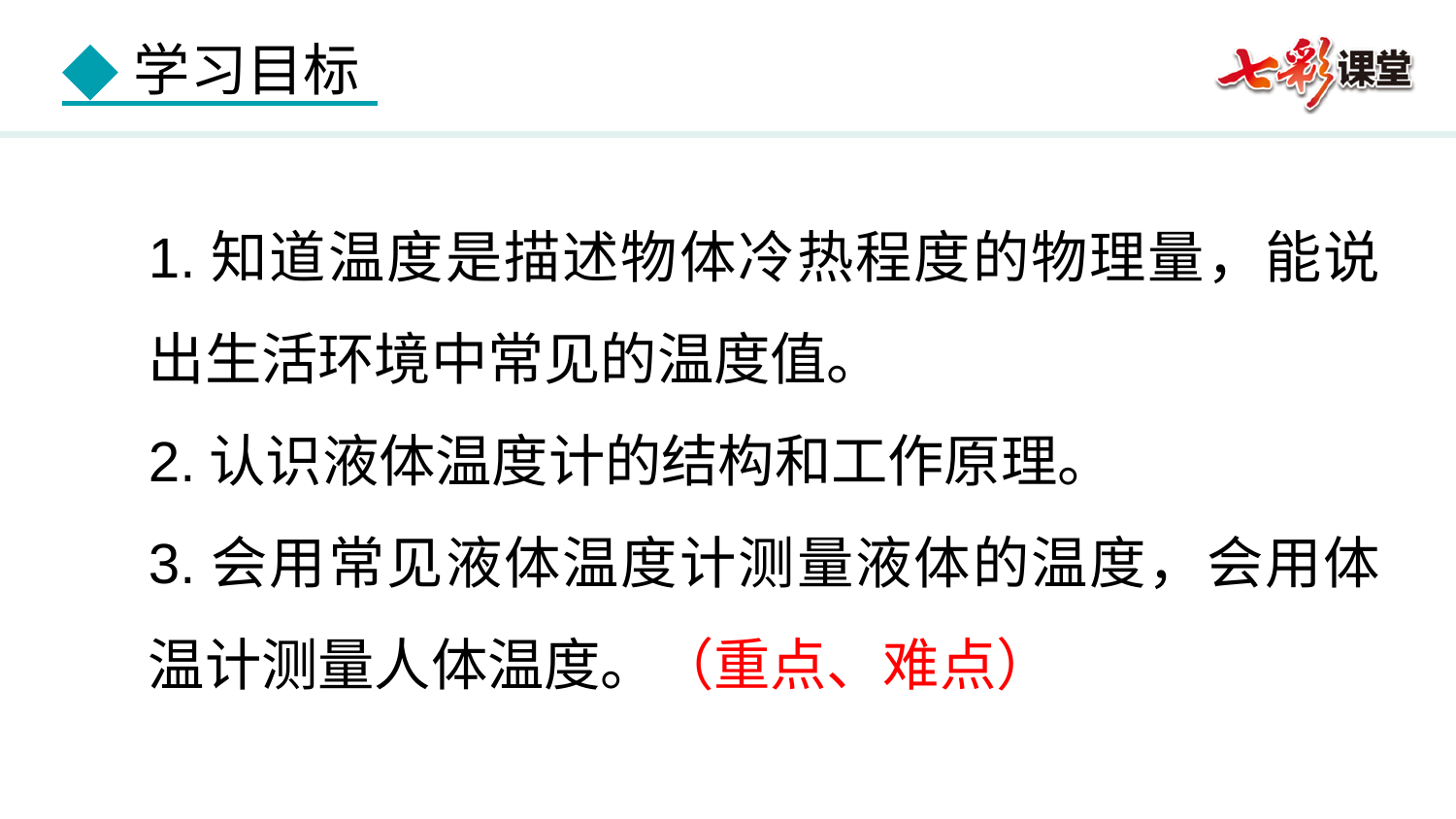

1.知道温度是描述物体冷热程度的物理量，能说出生活环境中常见的温度值。
2.认识液体温度计的结构和工作原理。
3.会用常见液体温度计测量液体的温度，会用体温计测量人体温度。（重点、难点）